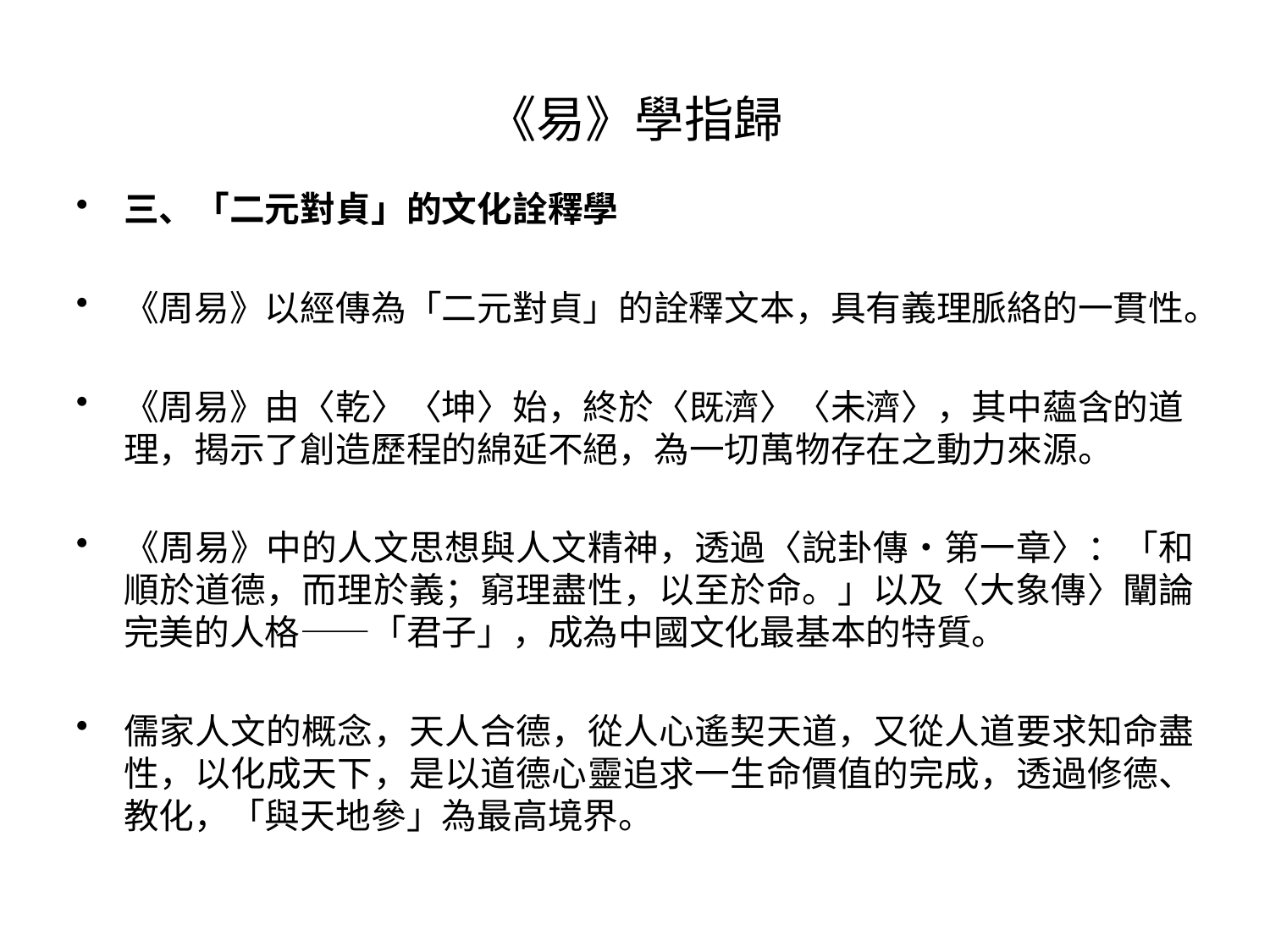

# 《易》學指歸
三、「二元對貞」的文化詮釋學

《周易》以經傳為「二元對貞」的詮釋文本，具有義理脈絡的一貫性。

《周易》由〈乾〉〈坤〉始，終於〈既濟〉〈未濟〉，其中蘊含的道理，揭示了創造歷程的綿延不絕，為一切萬物存在之動力來源。

《周易》中的人文思想與人文精神，透過〈說卦傳‧第一章〉：「和順於道德，而理於義；窮理盡性，以至於命。」以及〈大象傳〉闡論完美的人格——「君子」，成為中國文化最基本的特質。

儒家人文的概念，天人合德，從人心遙契天道，又從人道要求知命盡性，以化成天下，是以道德心靈追求一生命價值的完成，透過修德、教化，「與天地參」為最高境界。